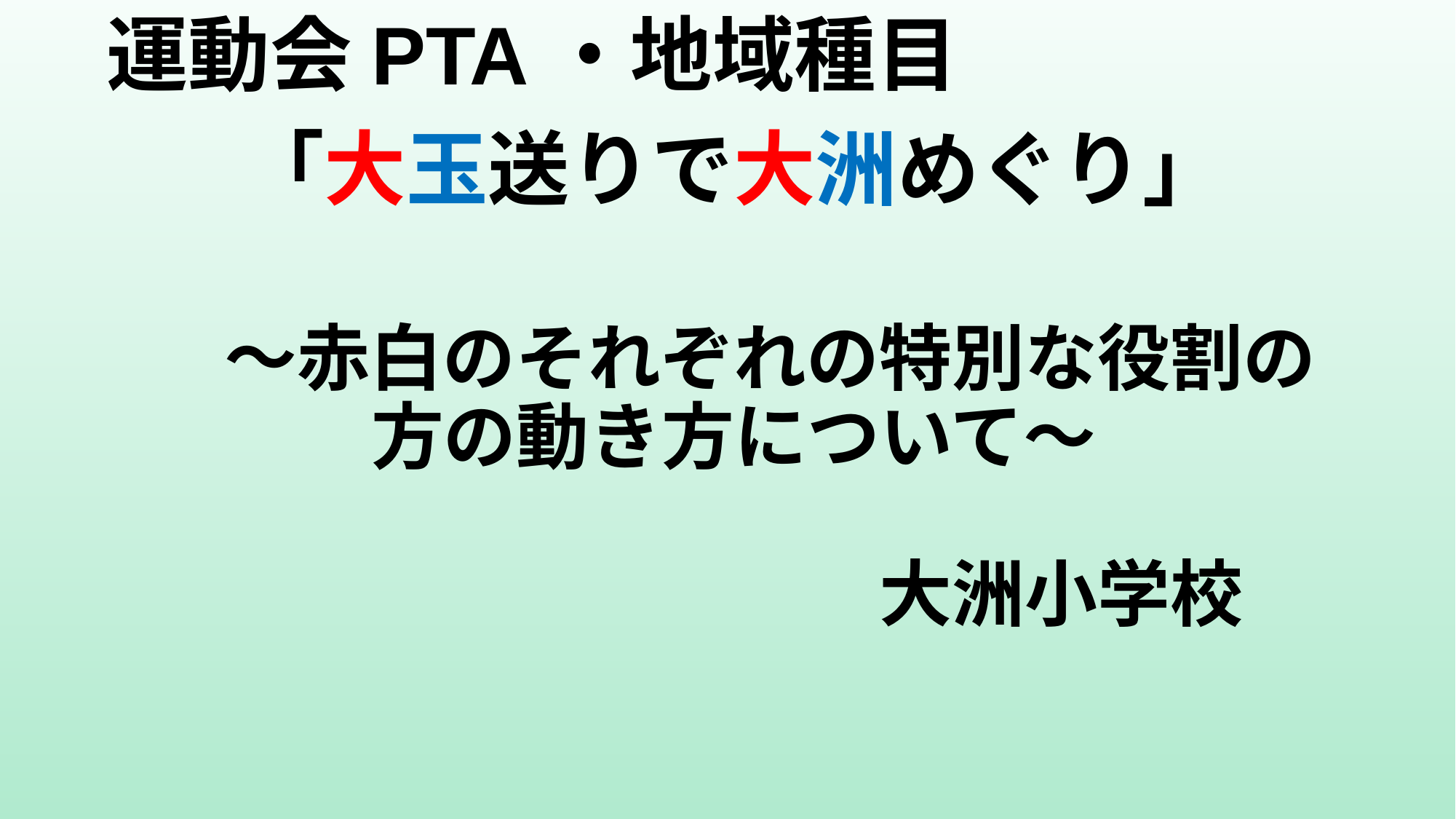

運動会PTA・地域種目

「大玉送りで大洲めぐり」

　～赤白のそれぞれの特別な役割の
方の動き方について～

　　　　　　　　　大洲小学校